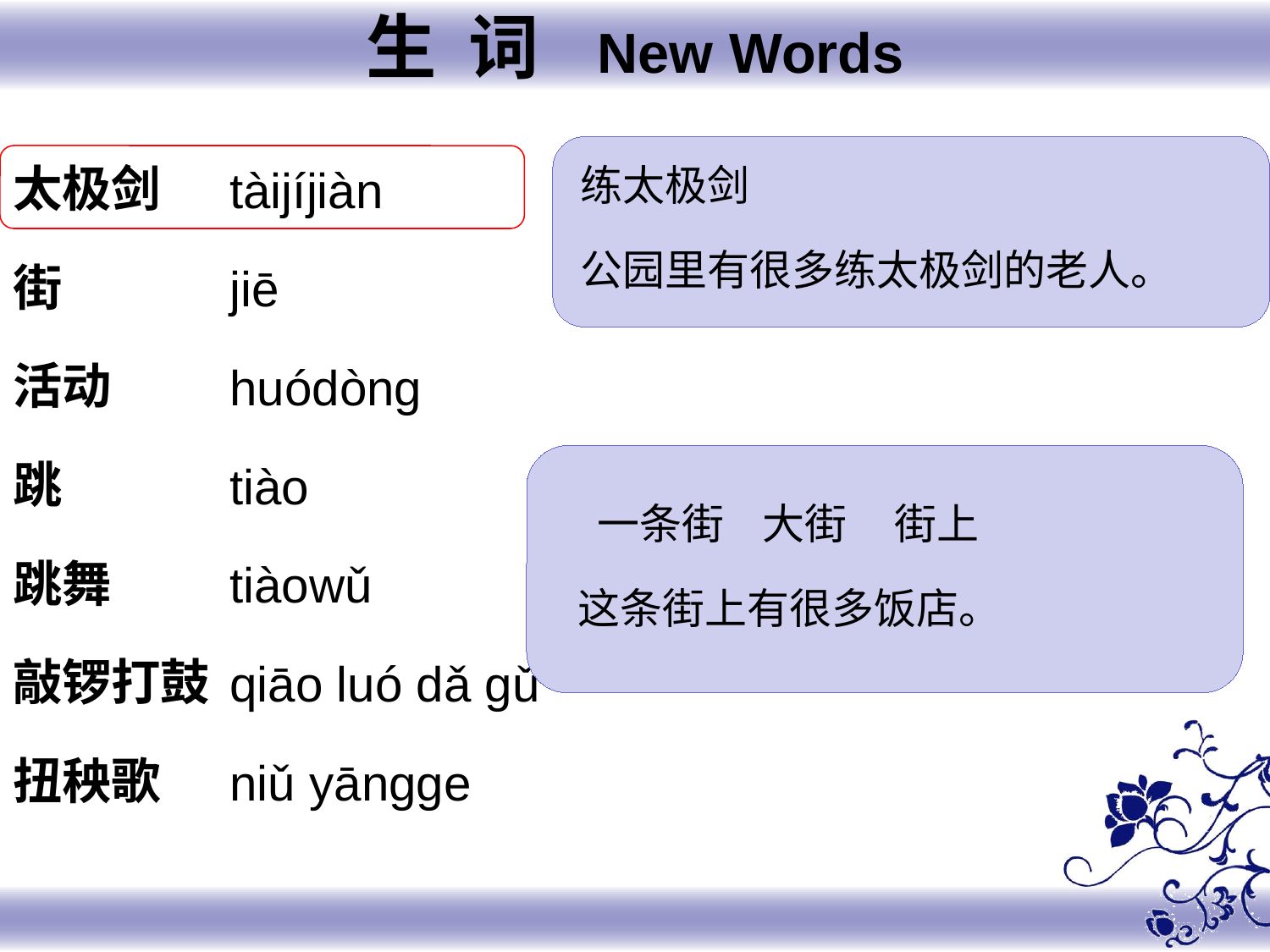

生  词   New Words
太极剑
街
活动
跳
跳舞
敲锣打鼓
扭秧歌
tàijíjiàn
jiē
huódòng
tiào
tiàowǔ
qiāo luó dǎ gǔ
niǔ yāngge
练太极剑
公园里有很多练太极剑的老人。

 一条街    大街     街上
这条街上有很多饭店。